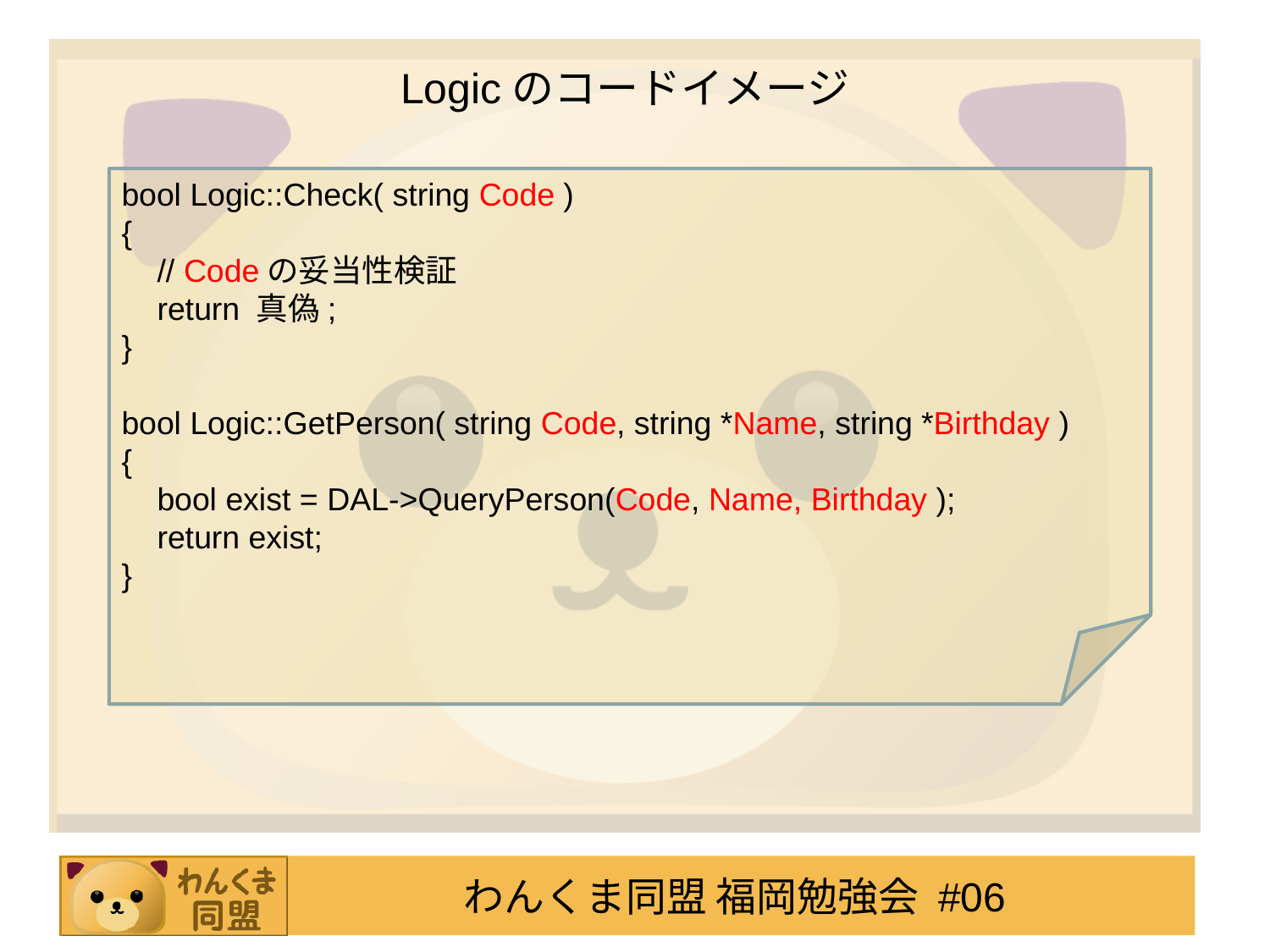

# Logicのコードイメージ
bool Logic::Check( string Code )
{
    // Codeの妥当性検証
    return 真偽;
}

bool Logic::GetPerson( string Code, string *Name, string *Birthday )
{
    bool exist = DAL->QueryPerson(Code, Name, Birthday );
    return exist;
}